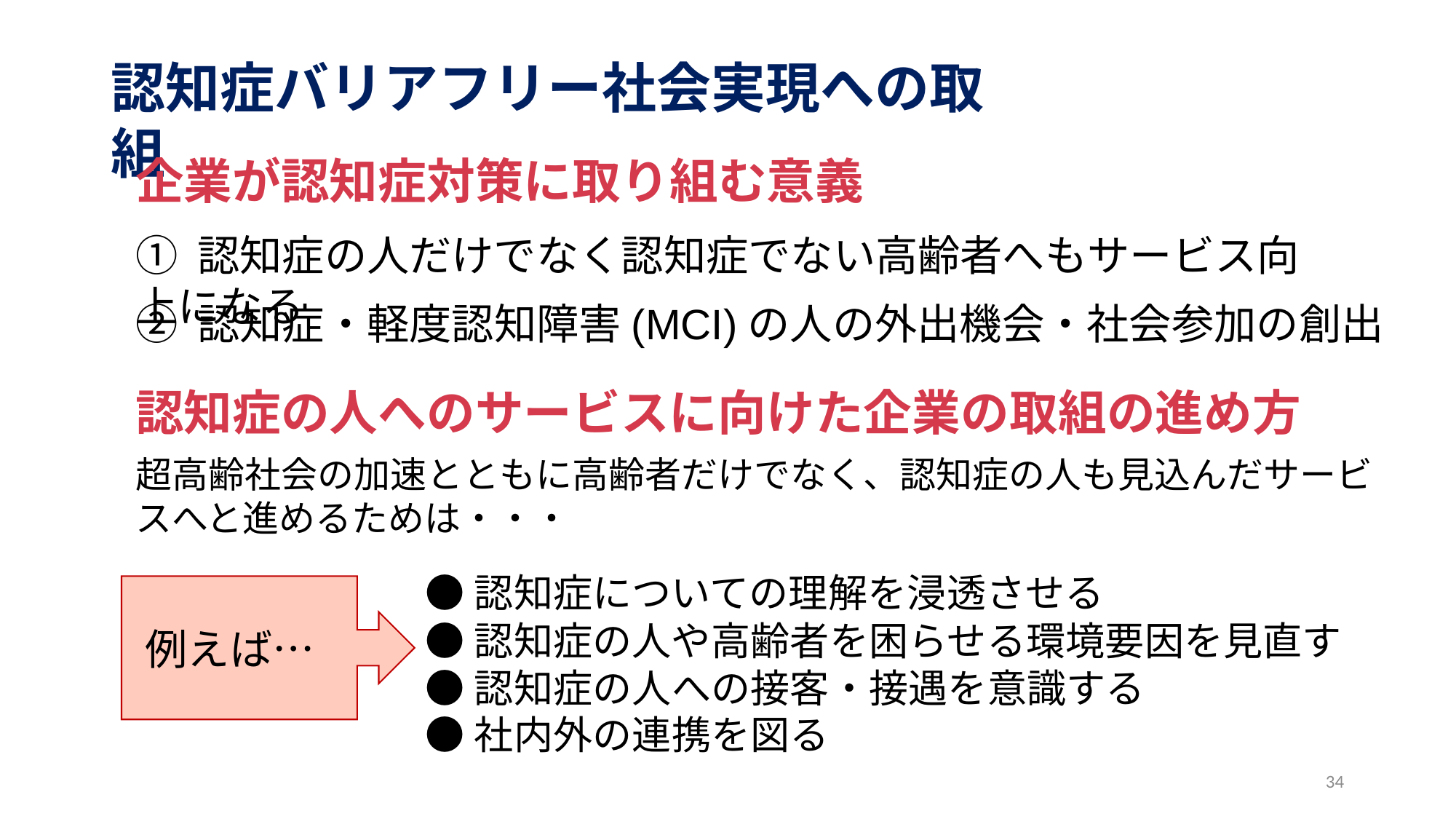

認知症バリアフリー社会実現への取組
企業が認知症対策に取り組む意義
① 認知症の人だけでなく認知症でない高齢者へもサービス向上になる
② 認知症・軽度認知障害(MCI)の人の外出機会・社会参加の創出
認知症の人へのサービスに向けた企業の取組の進め方
超高齢社会の加速とともに高齢者だけでなく、認知症の人も見込んだサービスへと進めるためは・・・
●認知症についての理解を浸透させる
●認知症の人や高齢者を困らせる環境要因を見直す
●認知症の人への接客・接遇を意識する
●社内外の連携を図る

例えば…

34